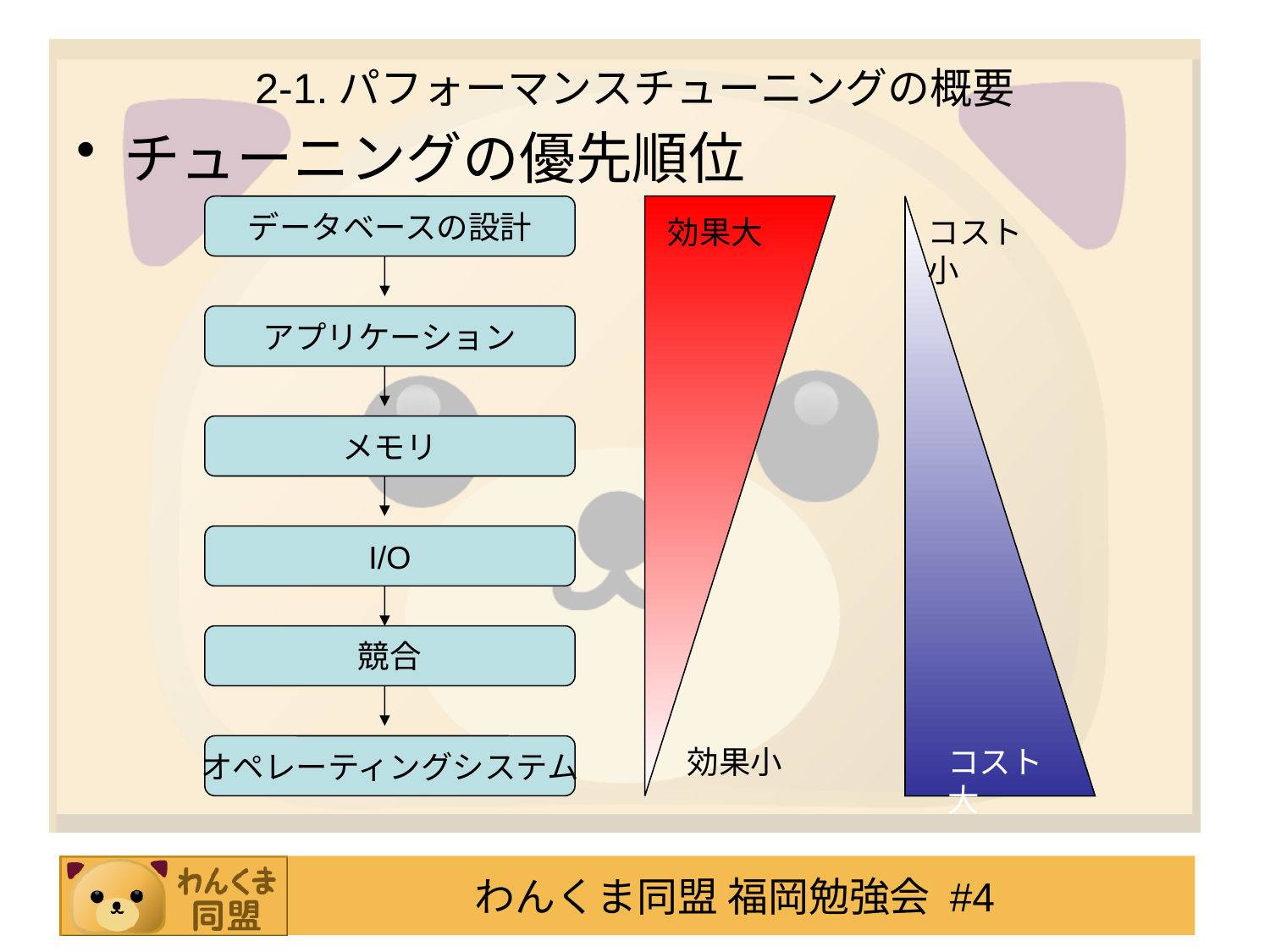

# 2-1.パフォーマンスチューニングの概要
チューニングの優先順位
データベースの設計

効果大
効果小

コスト小
コスト大

アプリケーション

メモリ

I/O

競合

オペレーティングシステム